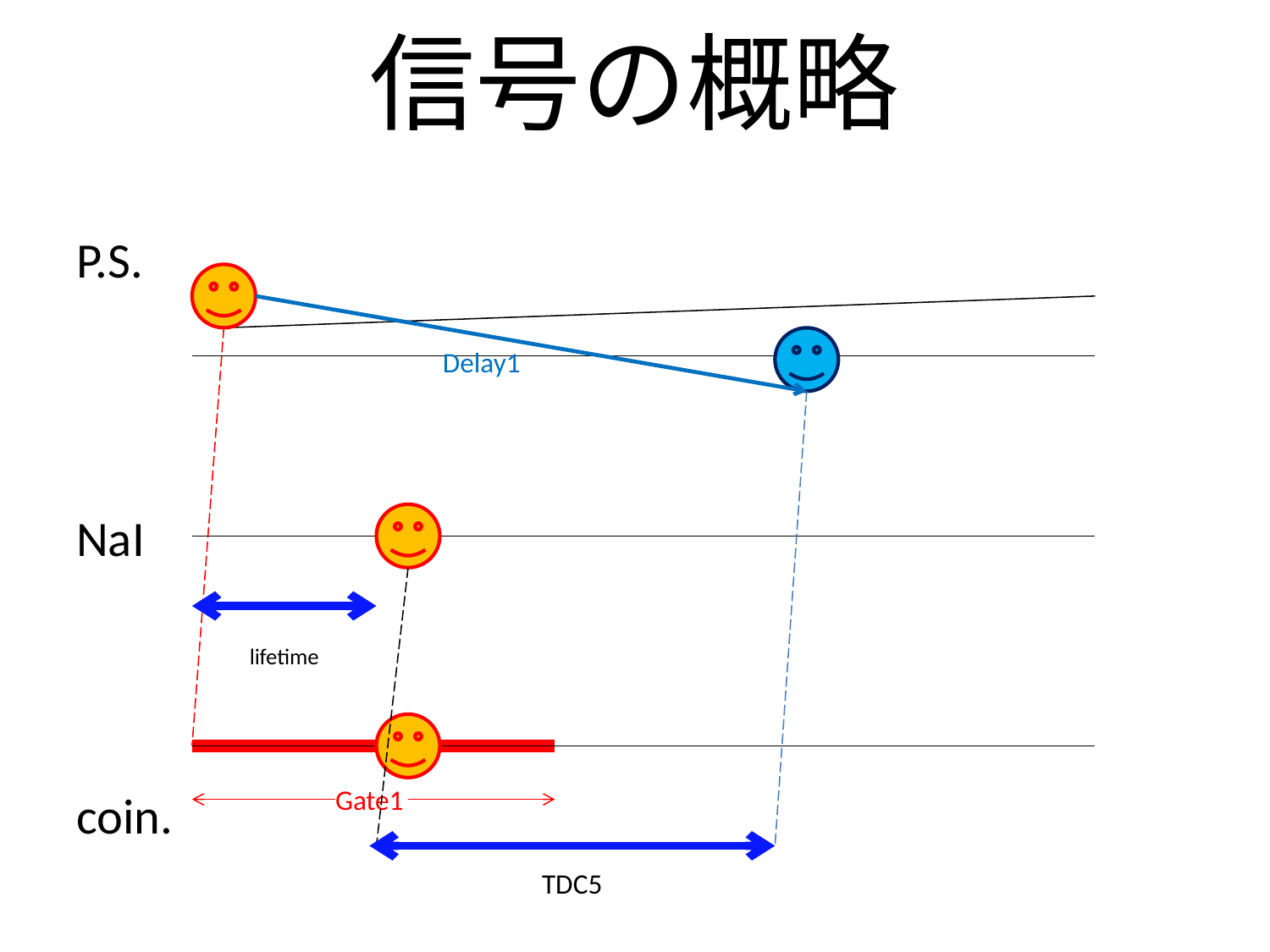

# 信号の概略
P.S.

NaI

coin.

Delay1

lifetime

Gate1
TDC5